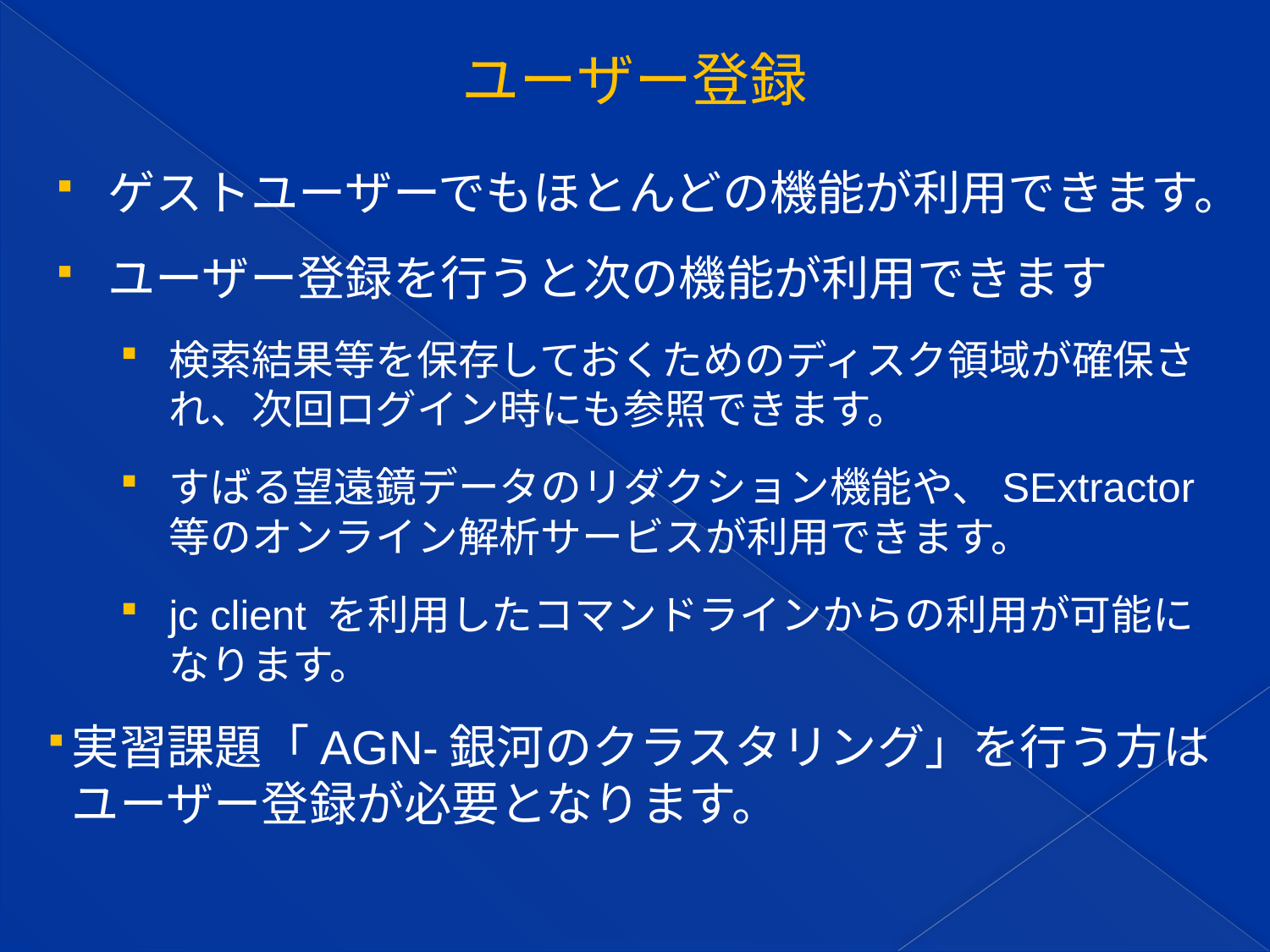

# ユーザー登録
ゲストユーザーでもほとんどの機能が利用できます。
ユーザー登録を行うと次の機能が利用できます
検索結果等を保存しておくためのディスク領域が確保され、次回ログイン時にも参照できます。
すばる望遠鏡データのリダクション機能や、SExtractor 等のオンライン解析サービスが利用できます。
jc client を利用したコマンドラインからの利用が可能になります。
実習課題「AGN-銀河のクラスタリング」を行う方はユーザー登録が必要となります。